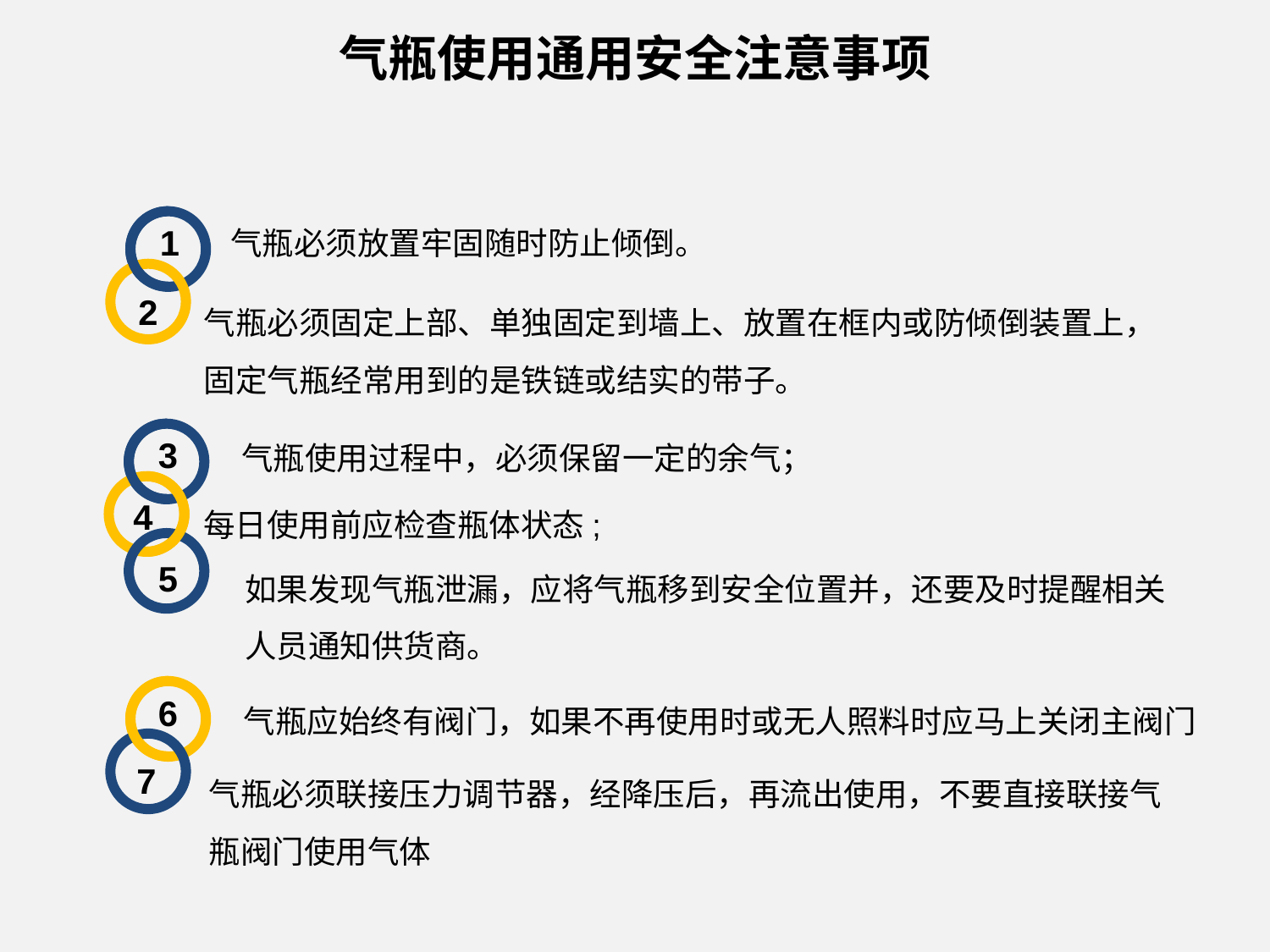

# 气瓶使用通用安全注意事项
气瓶必须放置牢固随时防止倾倒。

1
气瓶必须固定上部、单独固定到墙上、放置在框内或防倾倒装置上，固定气瓶经常用到的是铁链或结实的带子。
2
气瓶使用过程中，必须保留一定的余气；

3
每日使用前应检查瓶体状态;
4
如果发现气瓶泄漏，应将气瓶移到安全位置并，还要及时提醒相关人员通知供货商。
5

气瓶应始终有阀门，如果不再使用时或无人照料时应马上关闭主阀门
6
气瓶必须联接压力调节器，经降压后，再流出使用，不要直接联接气瓶阀门使用气体
7